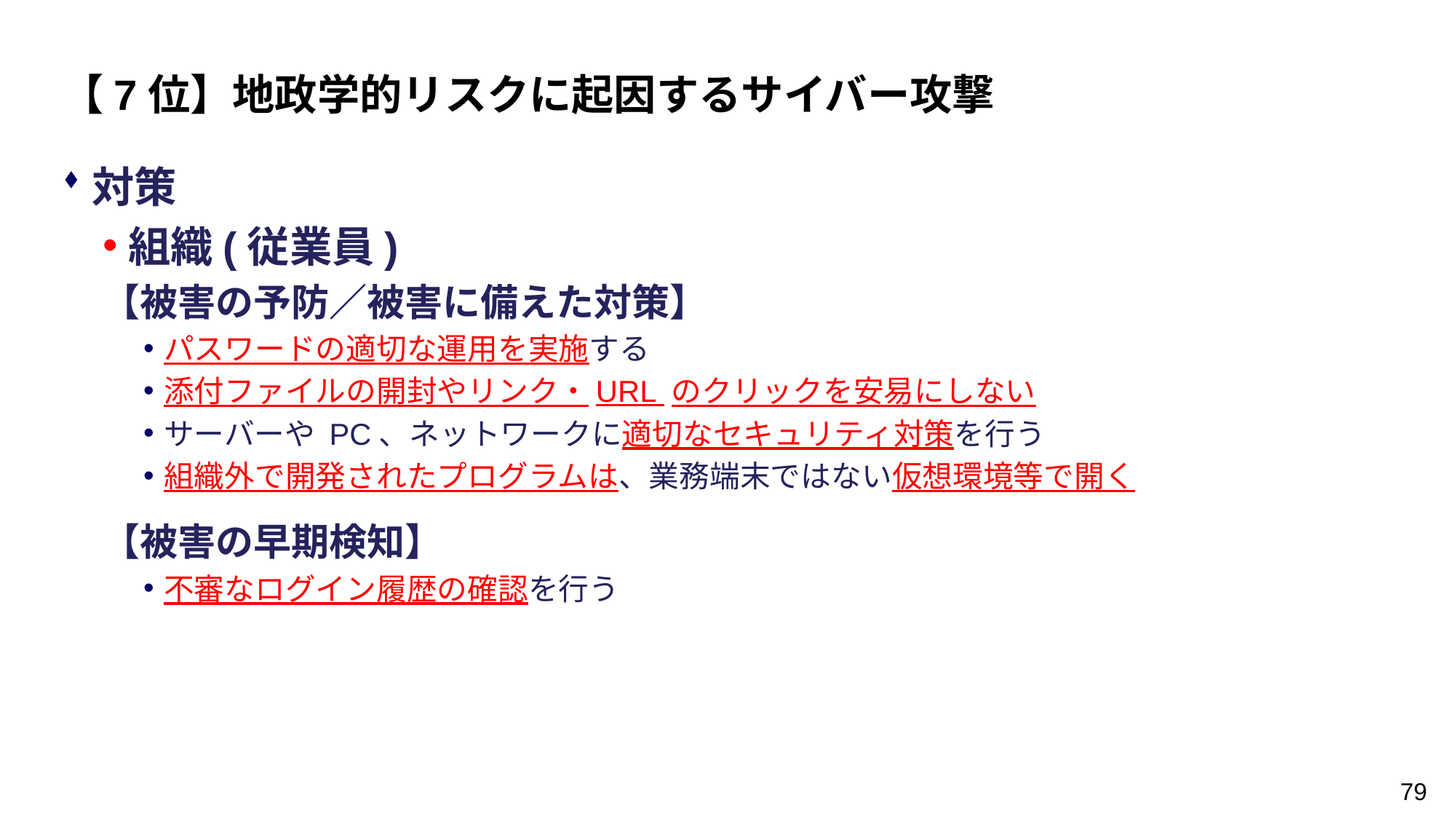

【7位】地政学的リスクに起因するサイバー攻撃
対策
組織(従業員)
【被害の予防／被害に備えた対策】
パスワードの適切な運用を実施する
添付ファイルの開封やリンク・URL のクリックを安易にしない
サーバーや PC、ネットワークに適切なセキュリティ対策を行う
組織外で開発されたプログラムは、業務端末ではない仮想環境等で開く

【被害の早期検知】
不審なログイン履歴の確認を行う
79